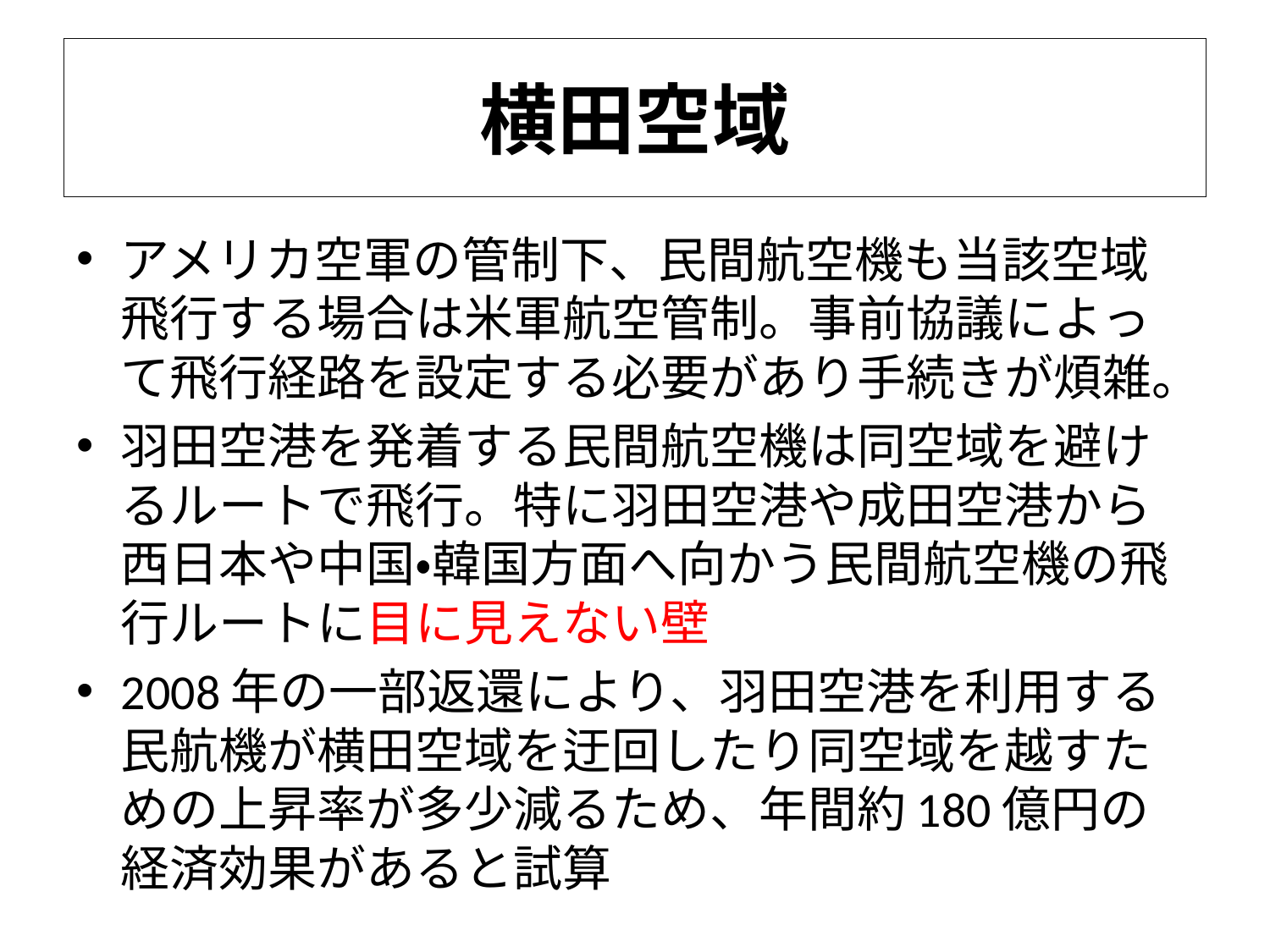

# 横田空域
アメリカ空軍の管制下、民間航空機も当該空域飛行する場合は米軍航空管制。事前協議によって飛行経路を設定する必要があり手続きが煩雑。
羽田空港を発着する民間航空機は同空域を避けるルートで飛行。特に羽田空港や成田空港から西日本や中国・韓国方面へ向かう民間航空機の飛行ルートに目に見えない壁
2008年の一部返還により、羽田空港を利用する民航機が横田空域を迂回したり同空域を越すための上昇率が多少減るため、年間約180億円の経済効果があると試算